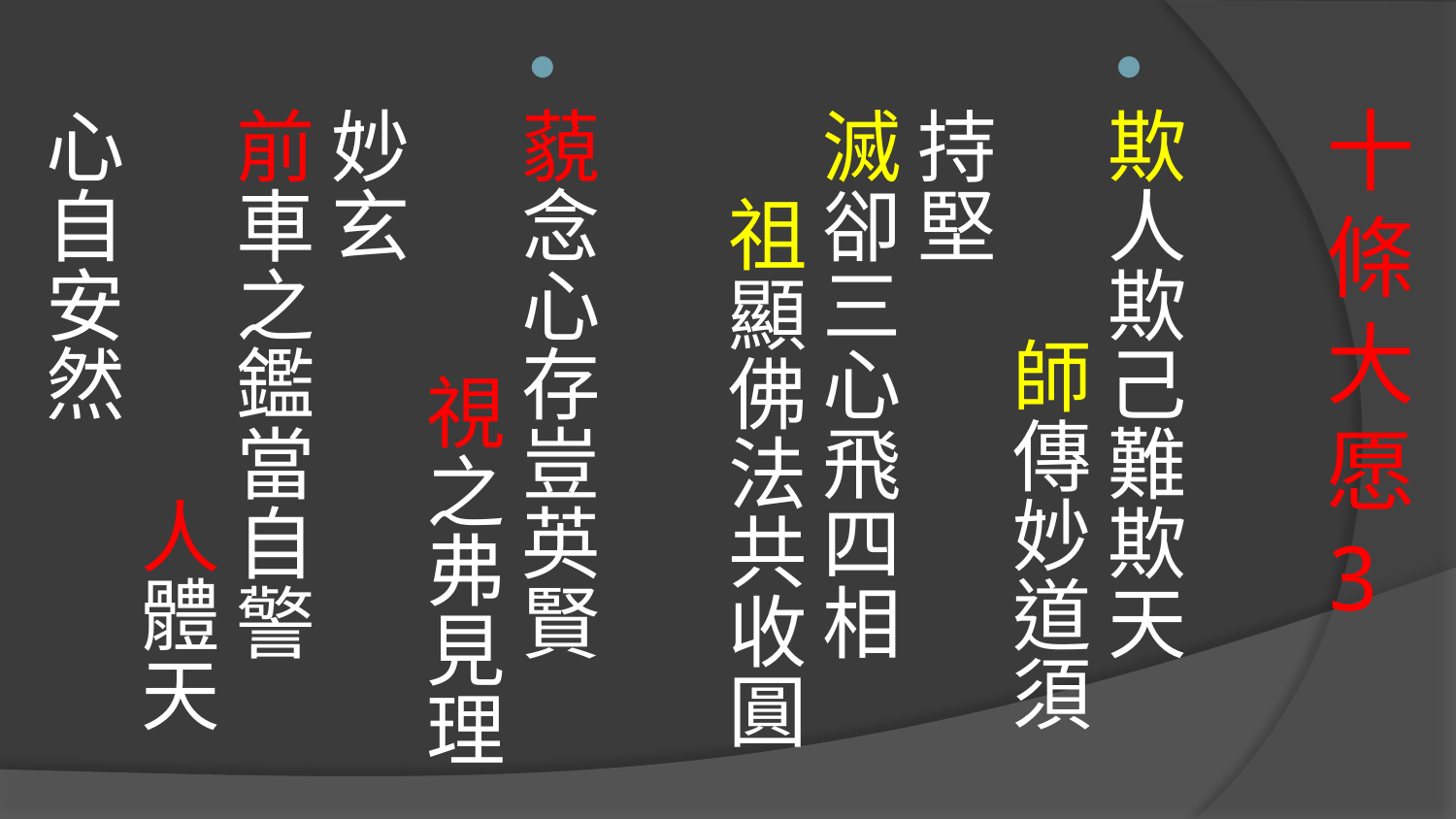

欺人欺己難欺天                    師傳妙道須持堅
滅卻三心飛四相            祖顯佛法共收圓
藐念心存豈英賢                      視之弗見理妙玄
前車之鑑當自警                             人體天心自安然
# 十條大愿 3